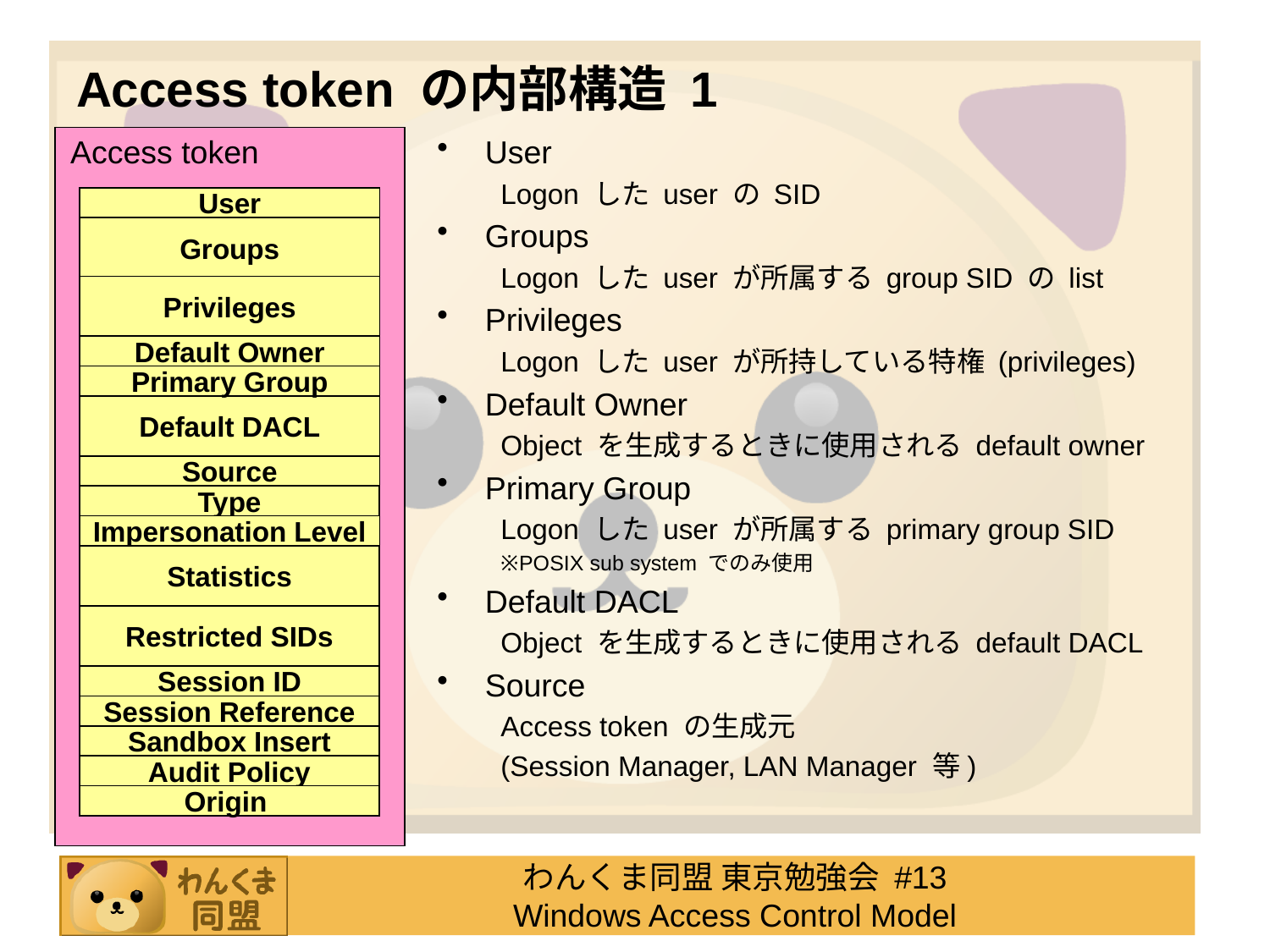

# Access token の内部構造 1
Access token

User
Groups
Privileges
Default Owner
Primary Group
Default DACL
Source
Type
Impersonation Level
Statistics
Restricted SIDs
Session ID
Session Reference
Sandbox Insert
Audit Policy
Origin
User
Logon した user の SID
Groups
Logon した user が所属する group SID の list
Privileges
Logon した user が所持している特権 (privileges)
Default Owner
Object を生成するときに使用される default owner
Primary Group
Logon した user が所属する primary group SID
※ POSIX sub system でのみ使用
Default DACL
Object を生成するときに使用される default DACL
Source
Access token の生成元
(Session Manager, LAN Manager 等)